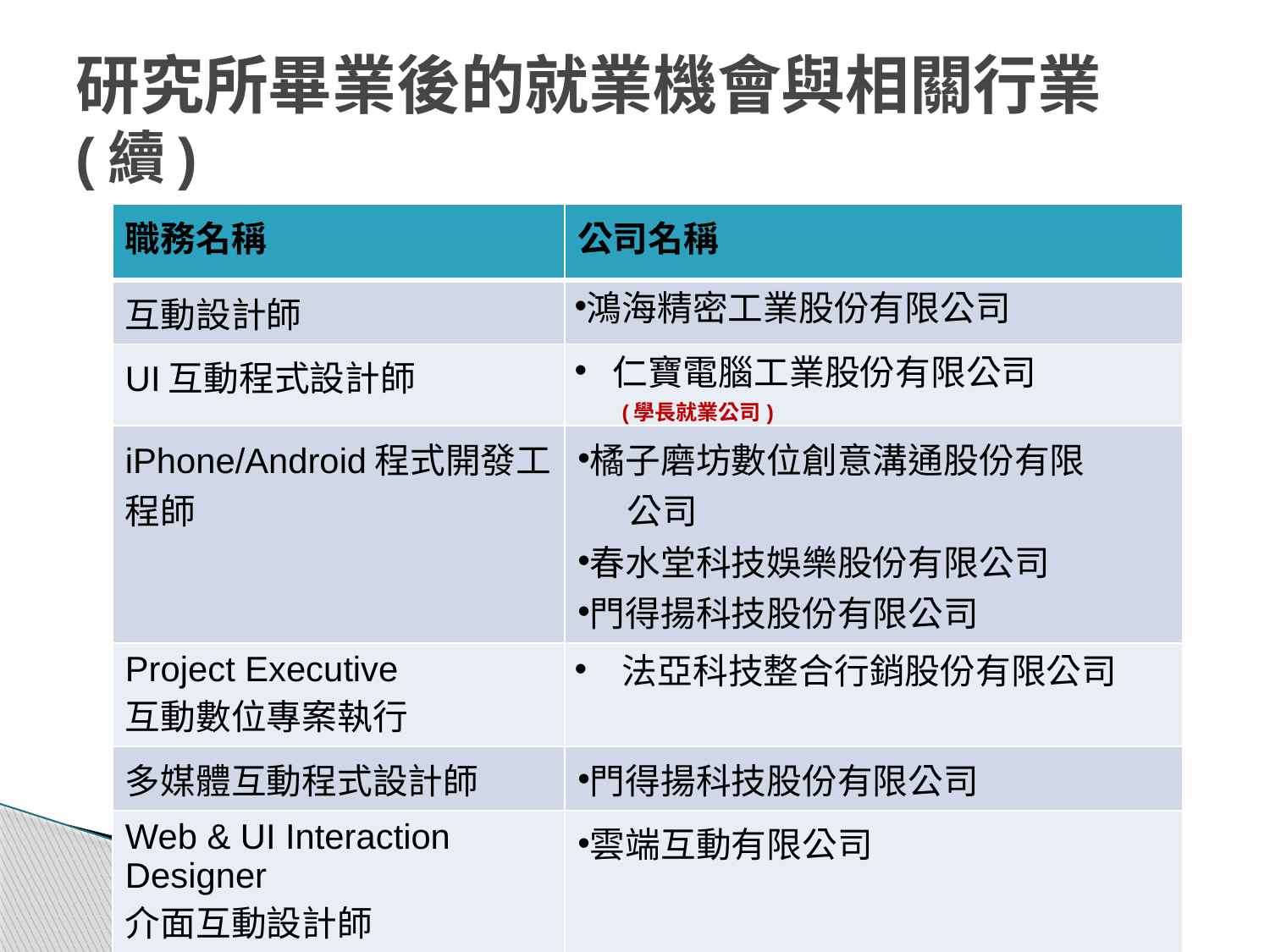

# 研究所畢業後的就業機會與相關行業 (續)
| 職務名稱 | 公司名稱 |
| --- | --- |
| 互動設計師 | 鴻海精密工業股份有限公司 |
| UI互動程式設計師 | 仁寶電腦工業股份有限公司 (學長就業公司) |
| iPhone/Android程式開發工程師 | 橘子磨坊數位創意溝通股份有限 公司 春水堂科技娛樂股份有限公司 門得揚科技股份有限公司 |
| Project Executive 互動數位專案執行 | 法亞科技整合行銷股份有限公司 |
| 多媒體互動程式設計師 | 門得揚科技股份有限公司 |
| Web & UI Interaction Designer 介面互動設計師 | 雲端互動有限公司 |